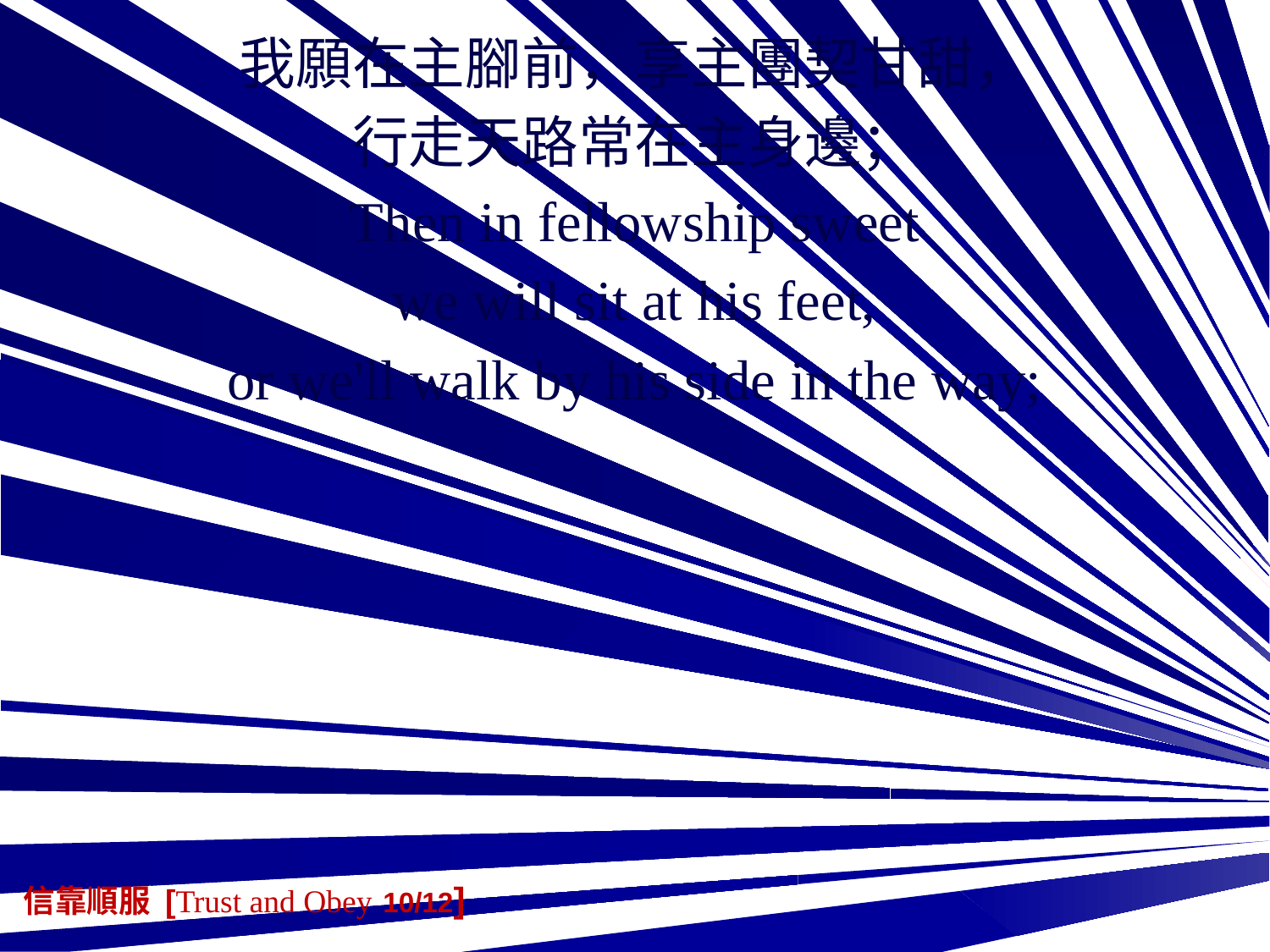

我願在主腳前，享主團契甘甜，
行走天路常在主身邊；
Then in fellowship sweet
we will sit at his feet,
or we'll walk by his side in the way;
信靠順服 [Trust and Obey 10/12]